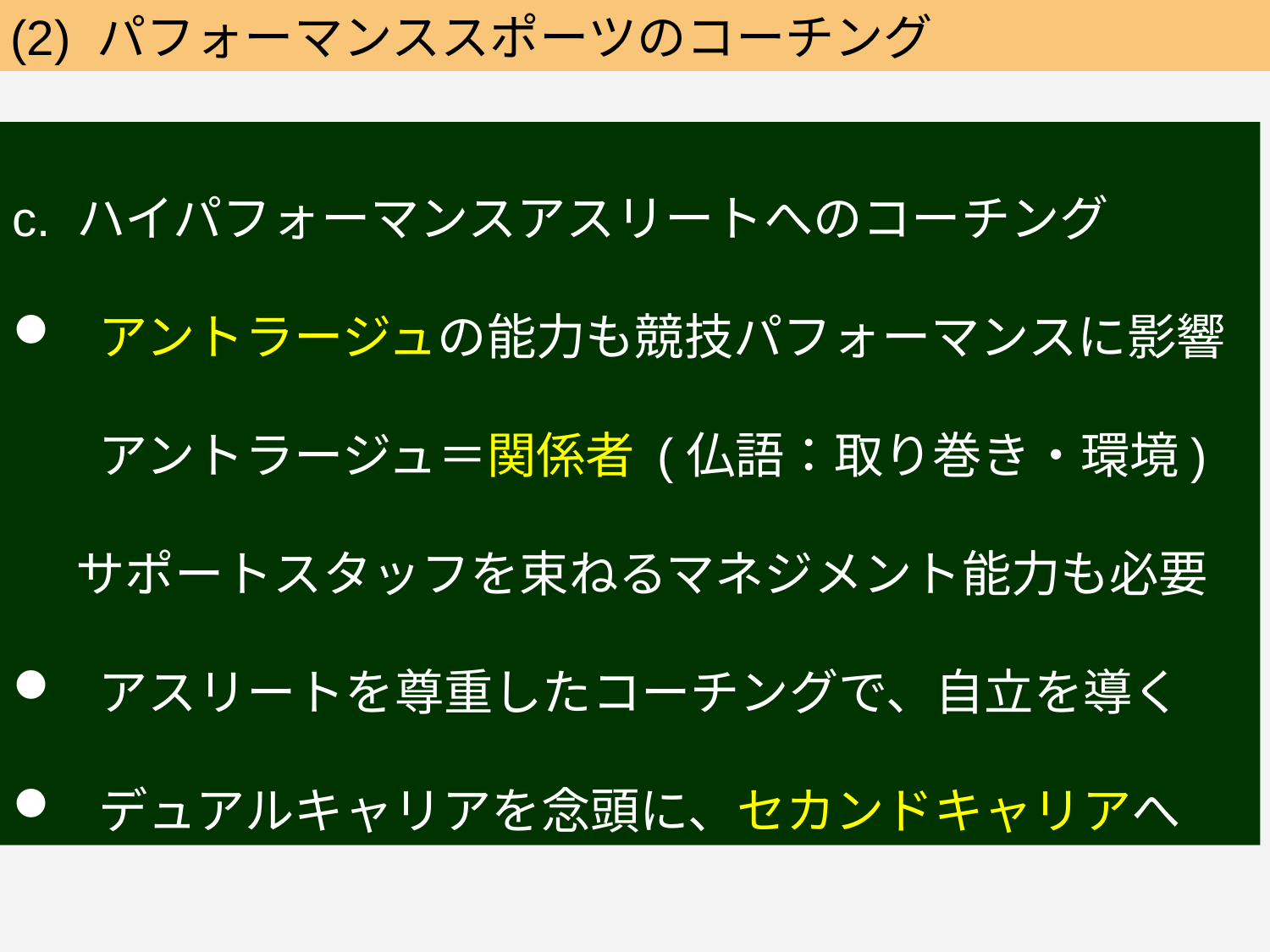

(2) パフォーマンススポーツのコーチング
c. ハイパフォーマンスアスリートへのコーチング
 アントラージュの能力も競技パフォーマンスに影響
 アントラージュ＝関係者 (仏語：取り巻き・環境)
サポートスタッフを束ねるマネジメント能力も必要
 アスリートを尊重したコーチングで、自立を導く
 デュアルキャリアを念頭に、セカンドキャリアへ